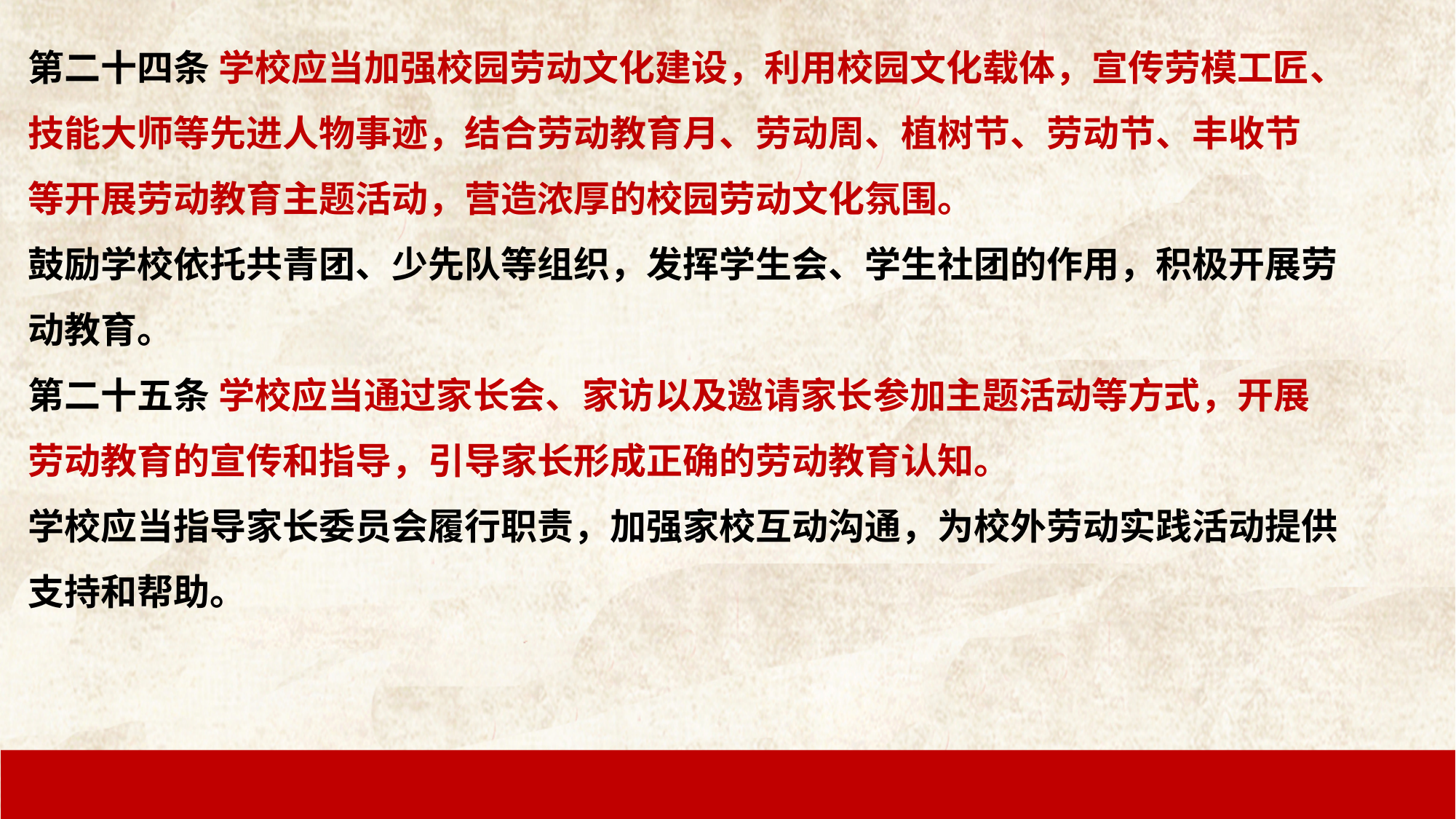

第二十四条 学校应当加强校园劳动文化建设，利用校园文化载体，宣传劳模工匠、
技能大师等先进人物事迹，结合劳动教育月、劳动周、植树节、劳动节、丰收节
等开展劳动教育主题活动，营造浓厚的校园劳动文化氛围。
鼓励学校依托共青团、少先队等组织，发挥学生会、学生社团的作用，积极开展劳
动教育。
第二十五条 学校应当通过家长会、家访以及邀请家长参加主题活动等方式，开展
劳动教育的宣传和指导，引导家长形成正确的劳动教育认知。
学校应当指导家长委员会履行职责，加强家校互动沟通，为校外劳动实践活动提供
支持和帮助。